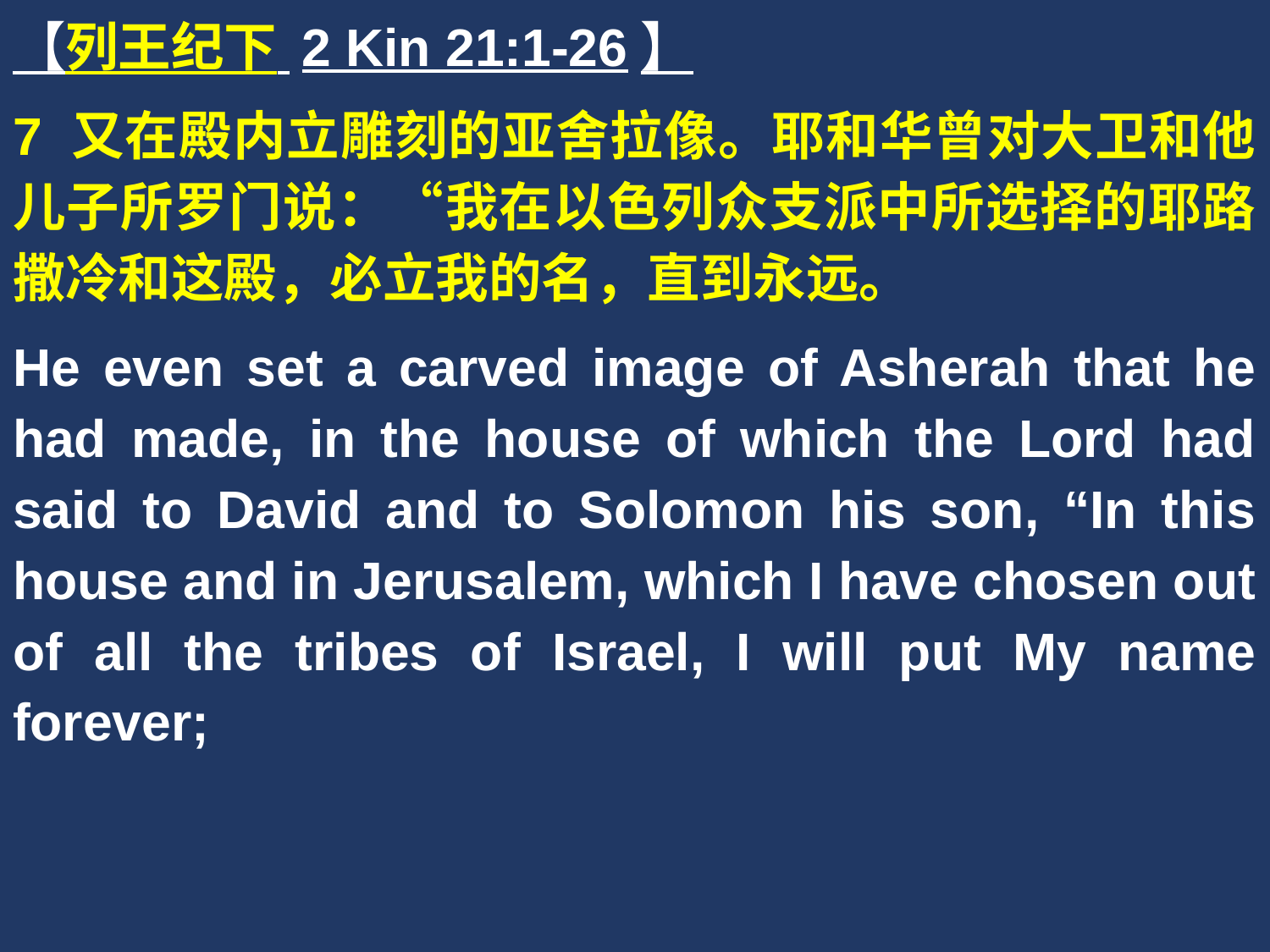

【列王纪下 2 Kin 21:1-26】
7 又在殿内立雕刻的亚舍拉像。耶和华曾对大卫和他儿子所罗门说：“我在以色列众支派中所选择的耶路撒冷和这殿，必立我的名，直到永远。
He even set a carved image of Asherah that he had made, in the house of which the Lord had said to David and to Solomon his son, “In this house and in Jerusalem, which I have chosen out of all the tribes of Israel, I will put My name forever;